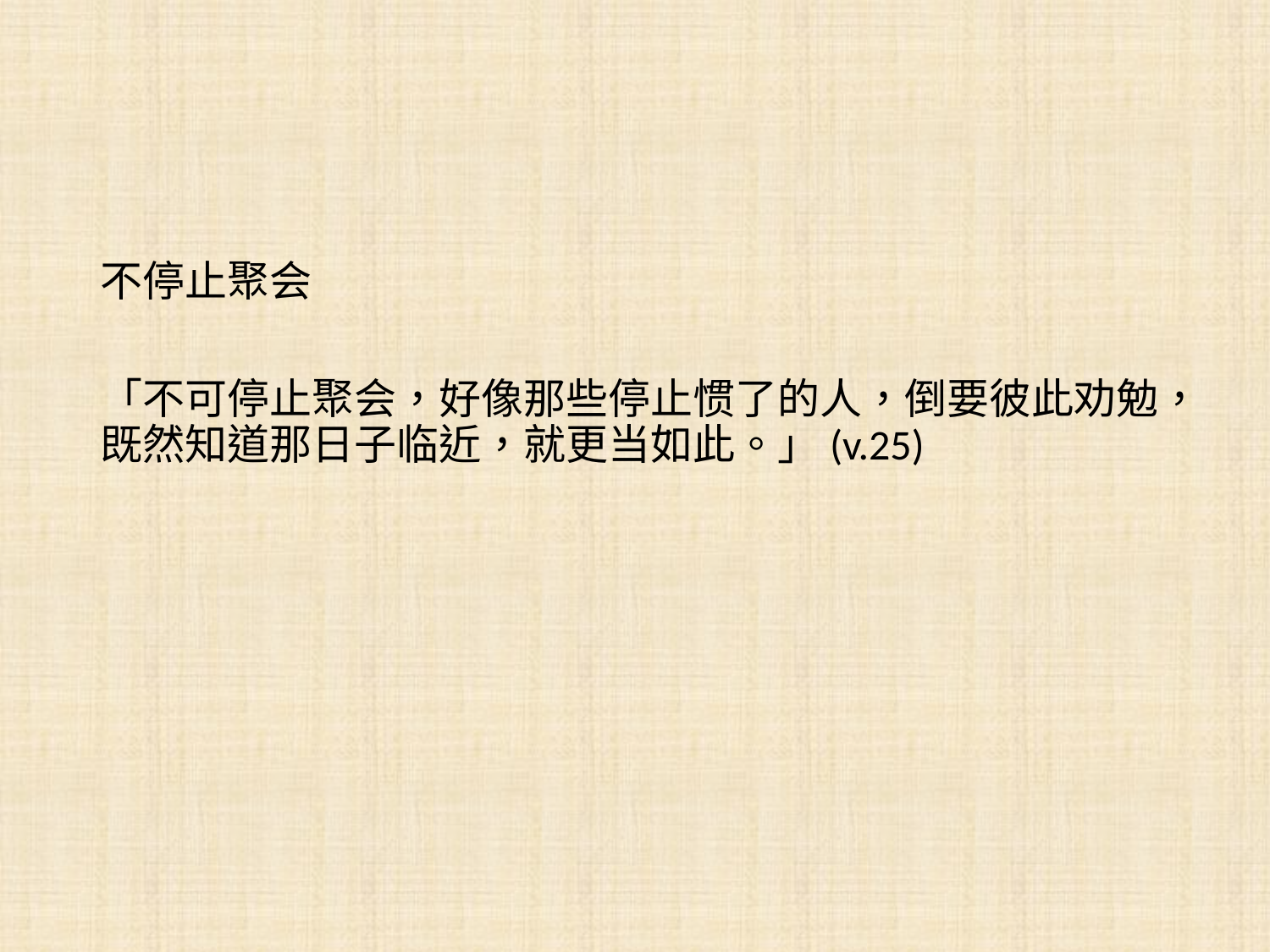

#
不停止聚会

「不可停止聚会，好像那些停止惯了的人，倒要彼此劝勉，既然知道那日子临近，就更当如此。」(v.25)